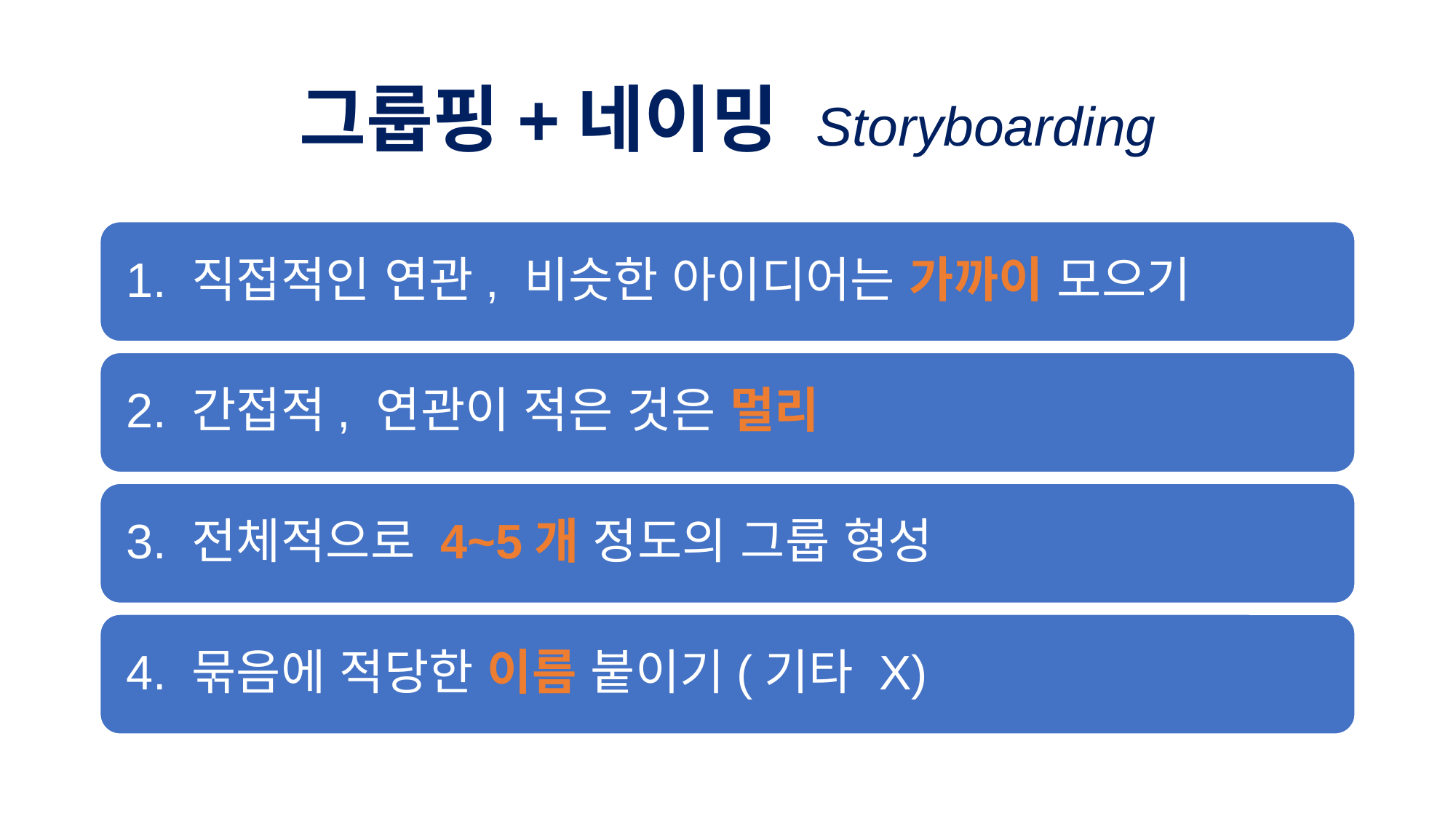

# 그룹핑+네이밍 Storyboarding
1. 직접적인 연관, 비슷한 아이디어는 가까이 모으기
2. 간접적, 연관이 적은 것은 멀리
3. 전체적으로 4~5개 정도의 그룹 형성
4. 묶음에 적당한 이름 붙이기(기타 X)